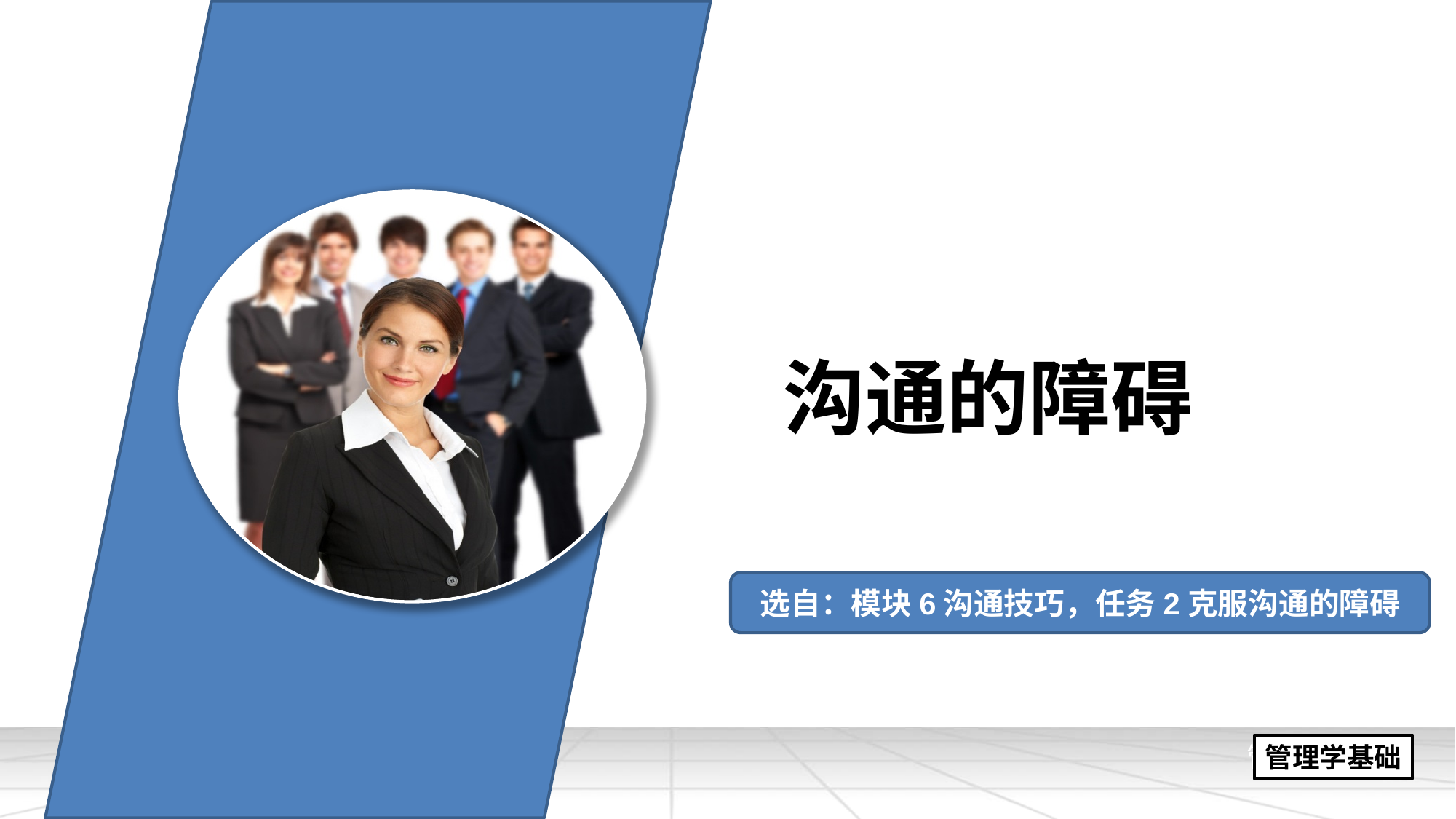

沟通的障碍
选自：模块6沟通技巧，任务2克服沟通的障碍
管理学基础
管理学基础